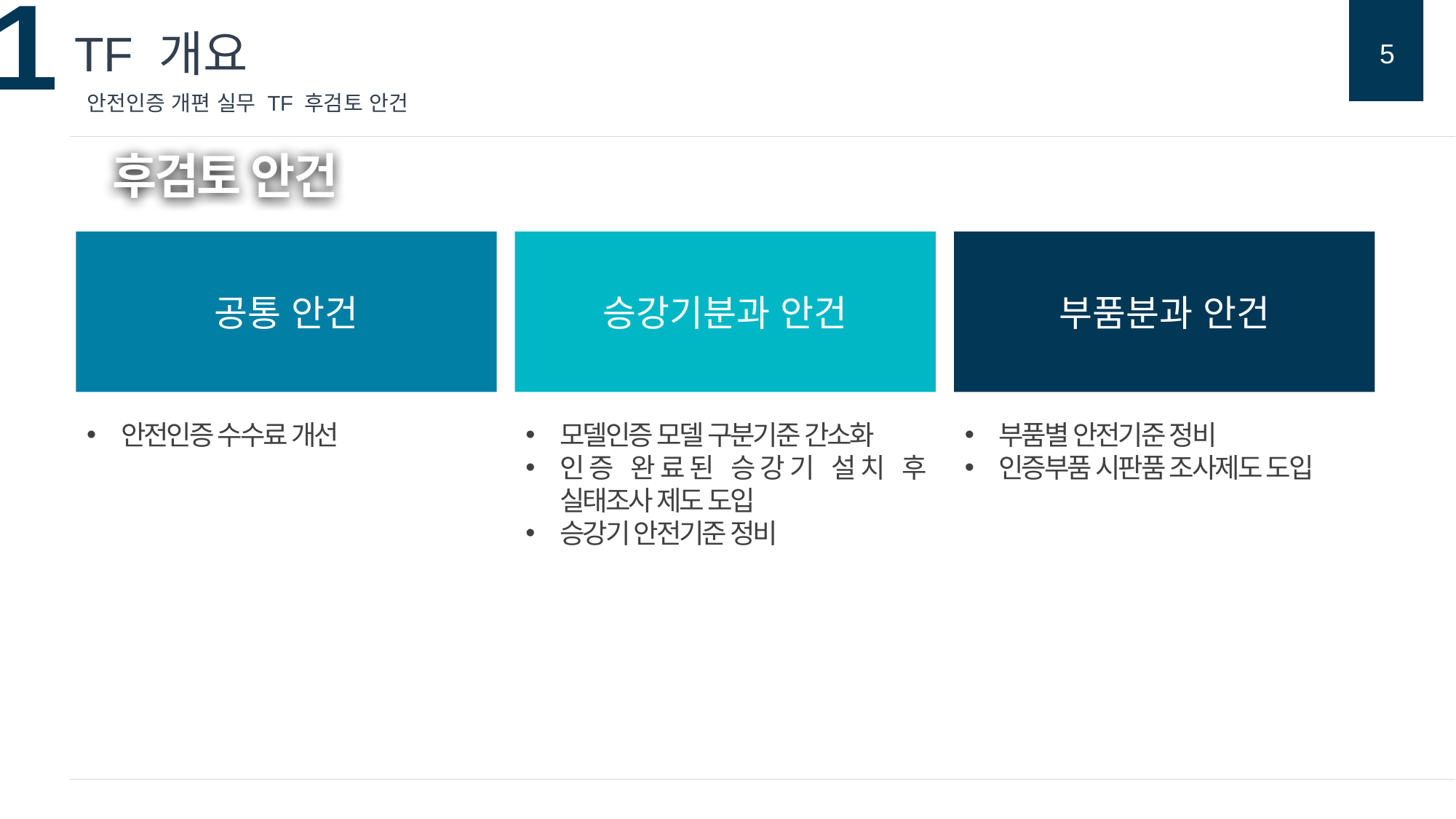

TF 개요
5
안전인증 개편 실무 TF 후검토 안건
후검토 안건
공통 안건
승강기분과 안건
부품분과 안건
안전인증 수수료 개선
모델인증 모델 구분기준 간소화
인증 완료된 승강기 설치 후 실태조사 제도 도입
승강기 안전기준 정비
부품별 안전기준 정비
인증부품 시판품 조사제도 도입